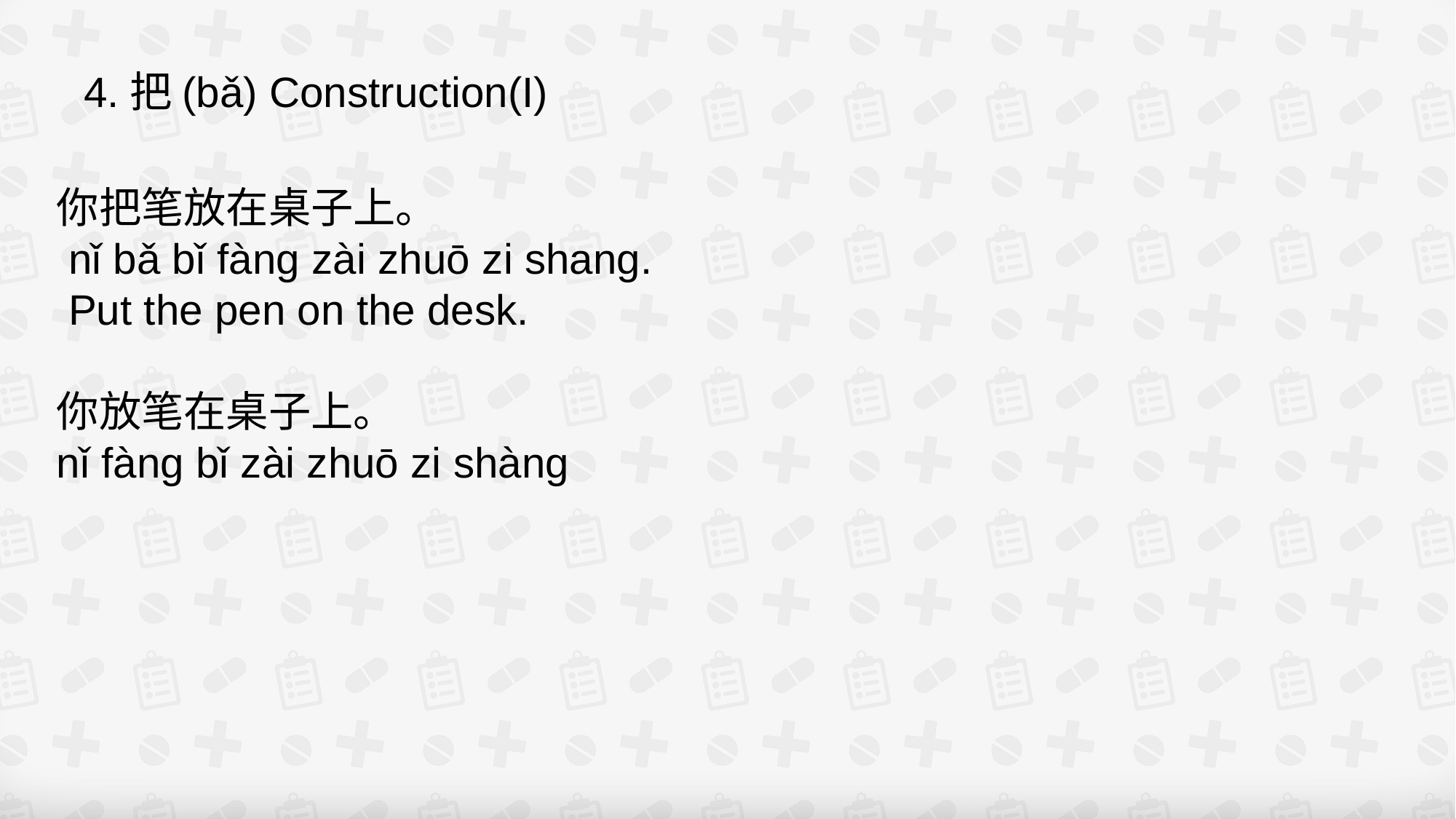

4.把(bǎ) Construction(I)
你把笔放在桌子上。
 nǐ bǎ bǐ fàng zài zhuō zi shang.
 Put the pen on the desk.

你放笔在桌子上。
nǐ fàng bǐ zài zhuō zi shàng